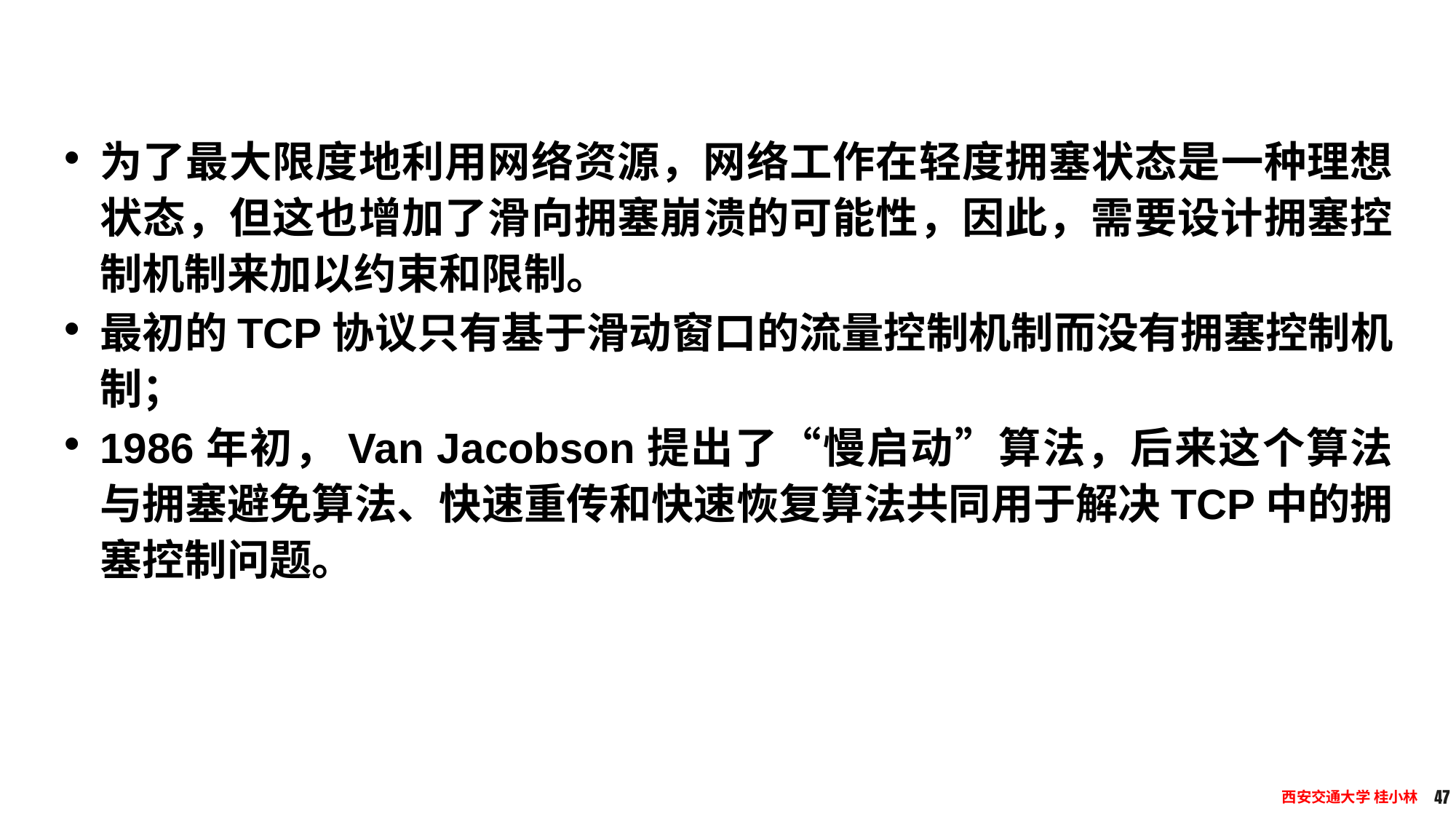

#
为了最大限度地利用网络资源，网络工作在轻度拥塞状态是一种理想状态，但这也增加了滑向拥塞崩溃的可能性，因此，需要设计拥塞控制机制来加以约束和限制。
最初的TCP协议只有基于滑动窗口的流量控制机制而没有拥塞控制机制；
1986年初，Van Jacobson提出了“慢启动”算法，后来这个算法与拥塞避免算法、快速重传和快速恢复算法共同用于解决TCP中的拥塞控制问题。